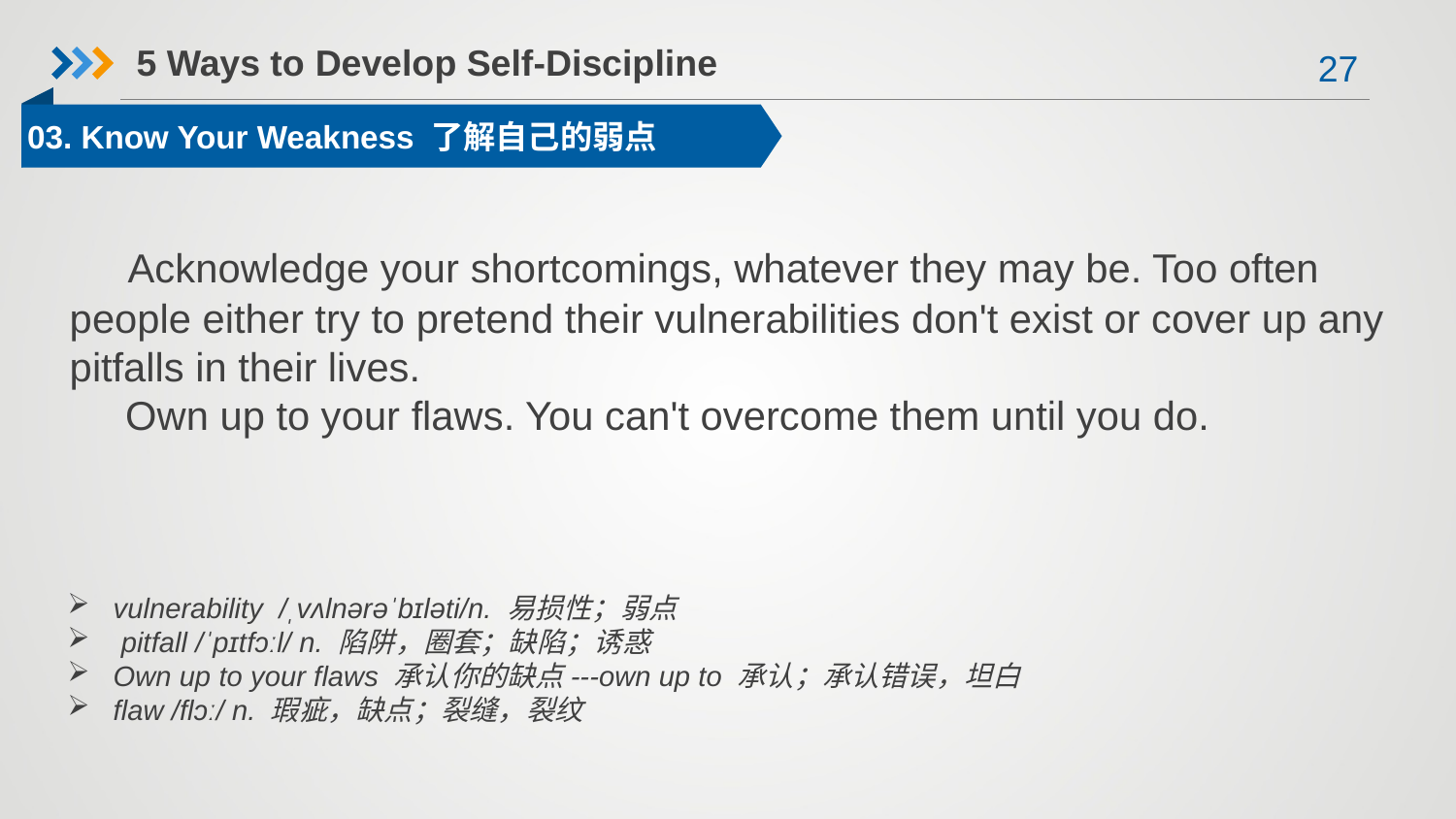

5 Ways to Develop Self-Discipline

03. Know Your Weakness 了解自己的弱点
     Acknowledge your shortcomings, whatever they may be. Too often people either try to pretend their vulnerabilities don't exist or cover up any pitfalls in their lives.
     Own up to your flaws. You can't overcome them until you do.
vulnerability  /ˌvʌlnərəˈbɪləti/n. 易损性；弱点
 pitfall /ˈpɪtfɔːl/ n. 陷阱，圈套；缺陷；诱惑
Own up to your flaws 承认你的缺点---own up to 承认；承认错误，坦白
flaw /flɔː/ n. 瑕疵，缺点；裂缝，裂纹